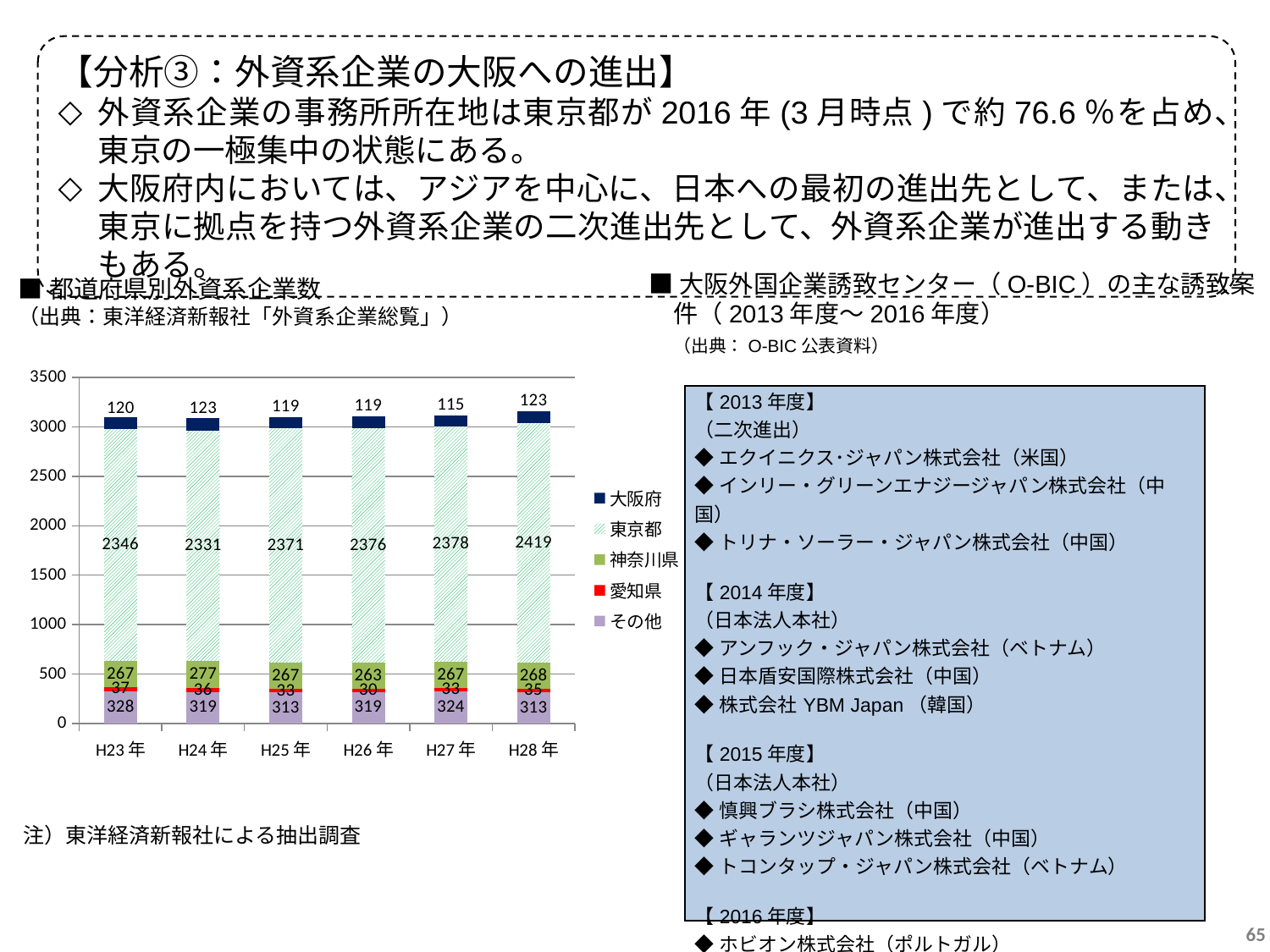

【分析③：外資系企業の大阪への進出】
外資系企業の事務所所在地は東京都が2016年(3月時点)で約76.6％を占め、東京の一極集中の状態にある。
大阪府内においては、アジアを中心に、日本への最初の進出先として、または、東京に拠点を持つ外資系企業の二次進出先として、外資系企業が進出する動きもある。
■大阪外国企業誘致センター（O-BIC）の主な誘致案件（2013年度～2016年度）
　（出典：O-BIC公表資料）
■都道府県別外資系企業数
（出典：東洋経済新報社「外資系企業総覧」）

### Chart

| Category | その他 | 愛知県 | 神奈川県 | 東京都 | 大阪府 |
|---|---|---|---|---|---|
| H23年 | 328.0 | 37.0 | 267.0 | 2346.0 | 120.0 |
| H24年 | 319.0 | 36.0 | 277.0 | 2331.0 | 123.0 |
| H25年 | 313.0 | 33.0 | 267.0 | 2371.0 | 119.0 |
| H26年 | 319.0 | 30.0 | 263.0 | 2376.0 | 119.0 |
| H27年 | 324.0 | 33.0 | 267.0 | 2378.0 | 115.0 |
| H28年 | 313.0 | 35.0 | 268.0 | 2419.0 | 123.0 |
| 【2013年度】 （二次進出） ◆エクイニクス･ジャパン株式会社（米国） ◆インリー・グリーンエナジージャパン株式会社（中国） ◆トリナ・ソーラー・ジャパン株式会社（中国） 【2014年度】 （日本法人本社） ◆アンフック・ジャパン株式会社（ベトナム） ◆日本盾安国際株式会社（中国） ◆株式会社YBM Japan（韓国） 【2015年度】 （日本法人本社） ◆慎興ブラシ株式会社（中国） ◆ギャランツジャパン株式会社（中国） ◆トコンタップ・ジャパン株式会社（ベトナム） 【2016年度】 ◆ホビオン株式会社（ポルトガル） ◆ユービック株式会社（台湾） ◆グリーン・シャイニー株式会社（中国） |
| --- |
注）東洋経済新報社による抽出調査
65